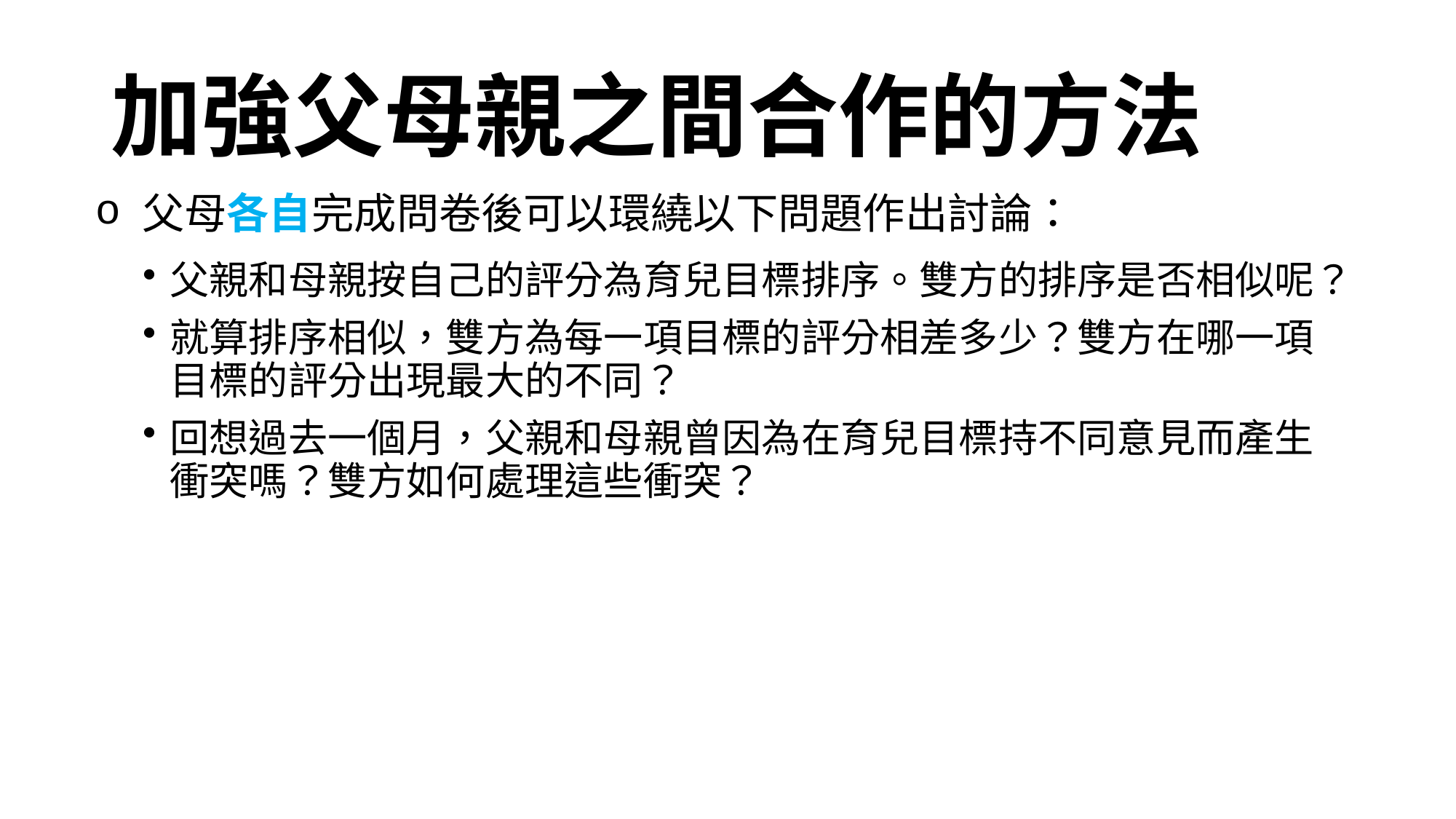

# 加強父母親之間合作的方法
 父母各自完成問卷後可以環繞以下問題作出討論：
父親和母親按自己的評分為育兒目標排序。雙方的排序是否相似呢？
就算排序相似，雙方為每一項目標的評分相差多少？雙方在哪一項目標的評分出現最大的不同？
回想過去一個月，父親和母親曾因為在育兒目標持不同意見而產生衝突嗎？雙方如何處理這些衝突？